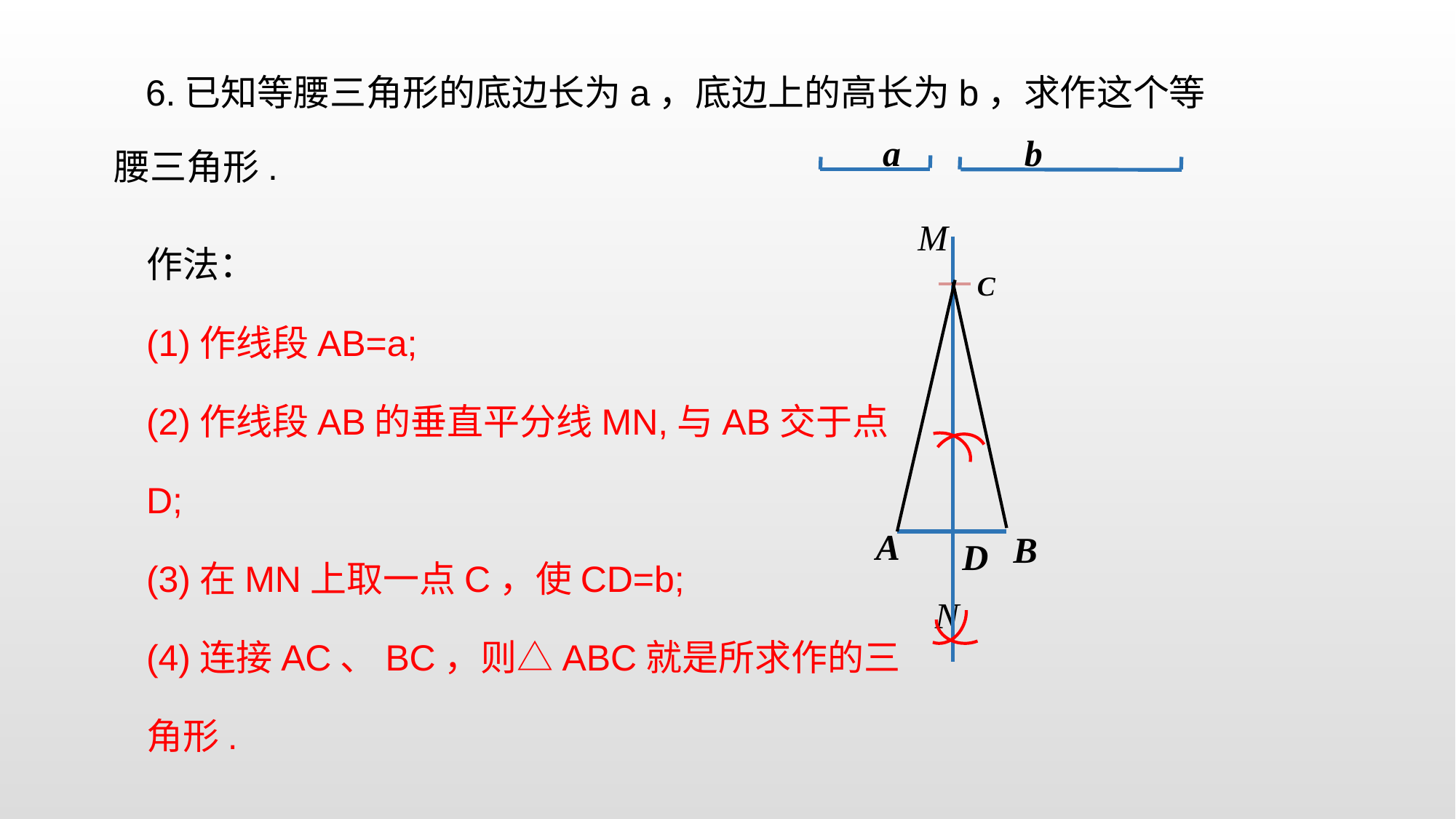

6.已知等腰三角形的底边长为a，底边上的高长为b，求作这个等腰三角形.

a
b
作法：
(1)作线段AB=a;
(2)作线段AB的垂直平分线MN,与AB交于点D;
(3)在MN上取一点C，使CD=b;
(4)连接AC、BC，则△ABC就是所求作的三角形.
M
N
C

A
B
D